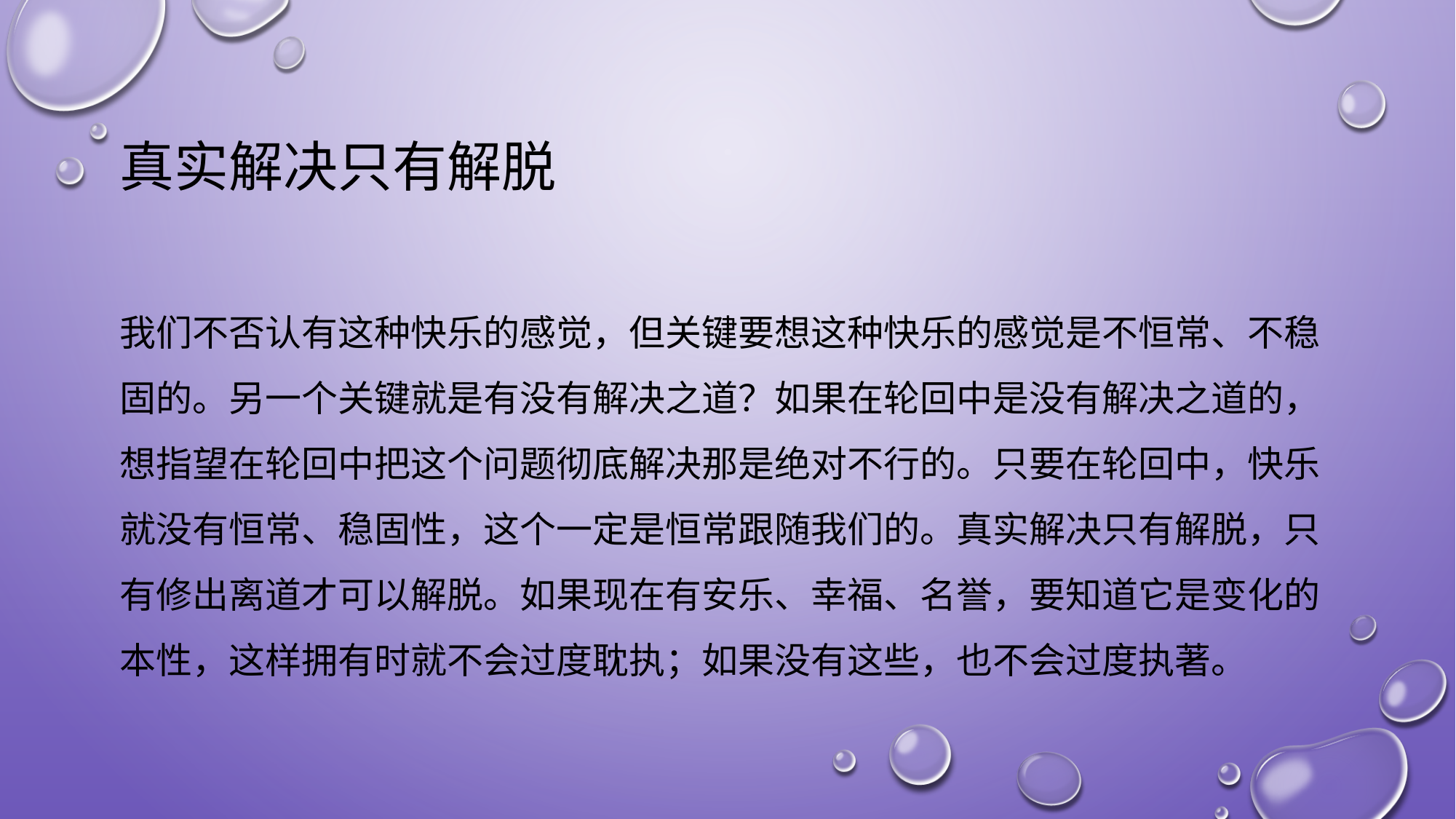

# 真实解决只有解脱
我们不否认有这种快乐的感觉，但关键要想这种快乐的感觉是不恒常、不稳固的。另一个关键就是有没有解决之道？如果在轮回中是没有解决之道的，想指望在轮回中把这个问题彻底解决那是绝对不行的。只要在轮回中，快乐就没有恒常、稳固性，这个一定是恒常跟随我们的。真实解决只有解脱，只有修出离道才可以解脱。如果现在有安乐、幸福、名誉，要知道它是变化的本性，这样拥有时就不会过度耽执；如果没有这些，也不会过度执著。